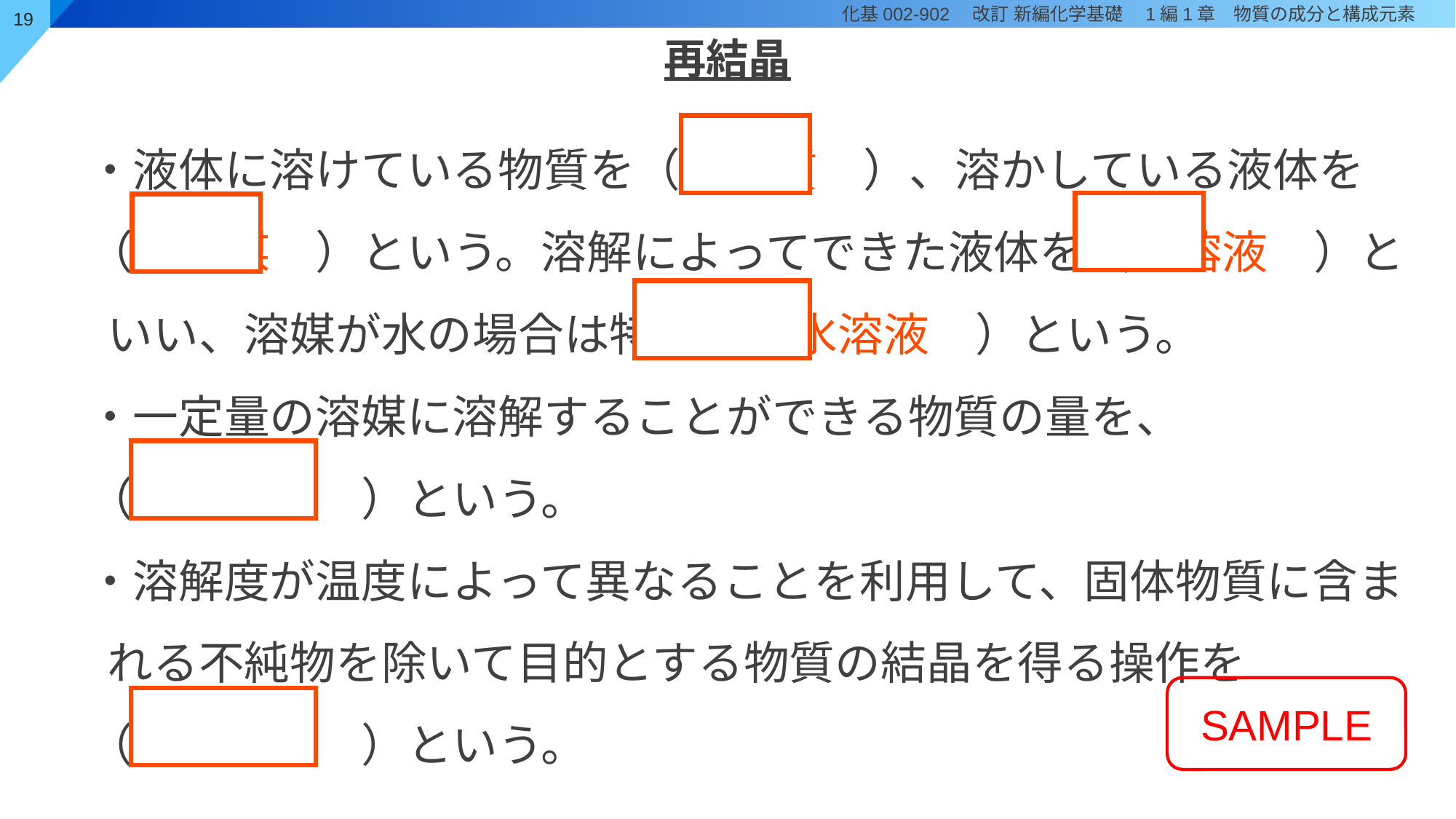

# 再結晶
・液体に溶けている物質を（　溶質　）、溶かしている液体を
（　溶媒　）という。溶解によってできた液体を（　溶液　）といい、溶媒が水の場合は特に（　水溶液　）という。
・一定量の溶媒に溶解することができる物質の量を、
（　溶解度　）という。
・溶解度が温度によって異なることを利用して、固体物質に含まれる不純物を除いて目的とする物質の結晶を得る操作を
（　再結晶　）という。

SAMPLE